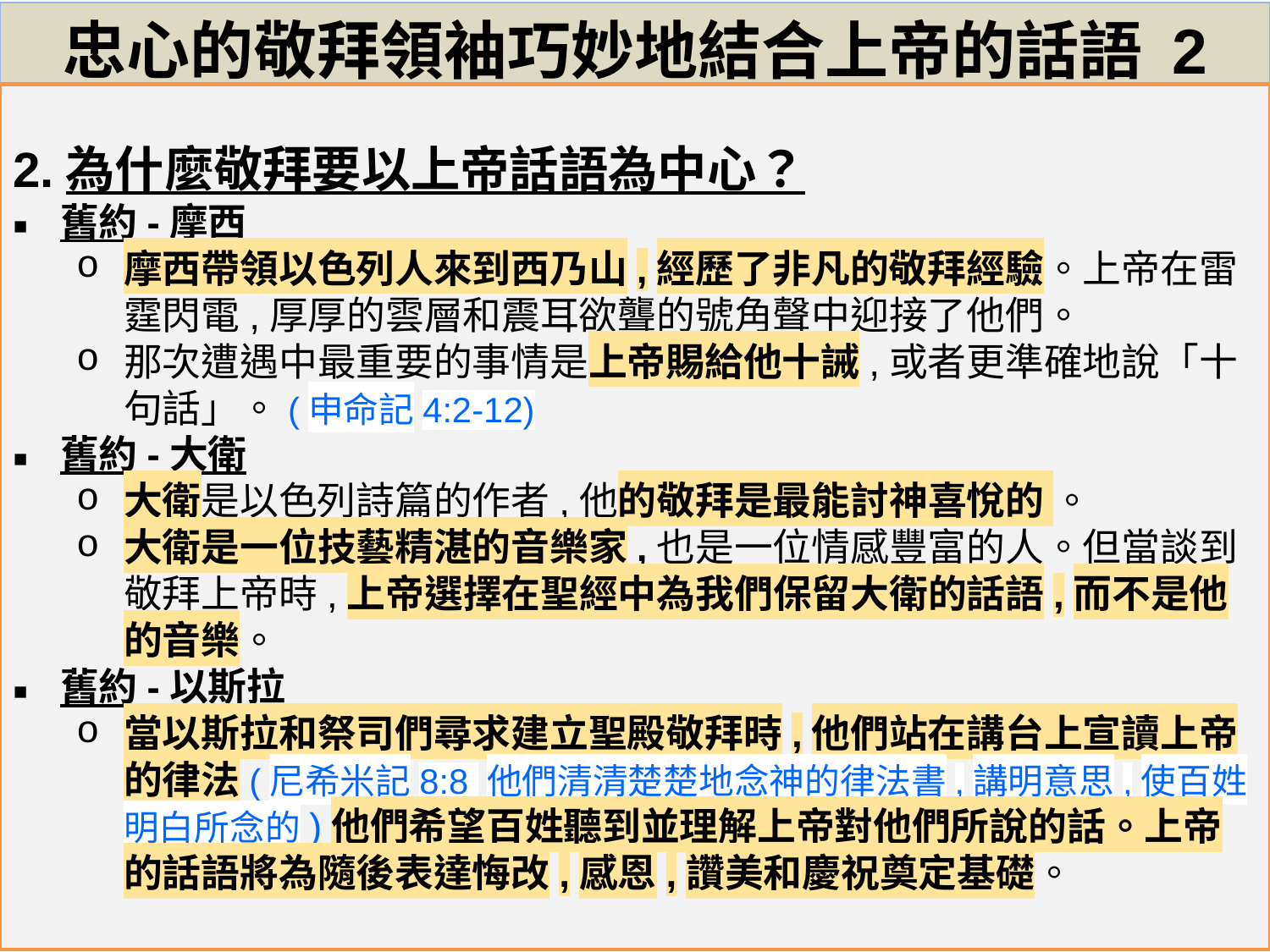

# 忠心的敬拜領袖巧妙地結合上帝的話語 2
2.為什麼敬拜要以上帝話語為中心？
舊約-摩西
摩西帶領以色列人來到西乃山,經歷了非凡的敬拜經驗。上帝在雷霆閃電,厚厚的雲層和震耳欲聾的號角聲中迎接了他們。
那次遭遇中最重要的事情是上帝賜給他十誡,或者更準確地說「十句話」。(申命記4:2-12)
舊約-大衛
大衛是以色列詩篇的作者,他的敬拜是最能討神喜悅的 。
大衛是一位技藝精湛的音樂家,也是一位情感豐富的人。但當談到敬拜上帝時,上帝選擇在聖經中為我們保留大衛的話語,而不是他的音樂。
舊約-以斯拉
當以斯拉和祭司們尋求建立聖殿敬拜時,他們站在講台上宣讀上帝的律法(尼希米記8:8 他們清清楚楚地念神的律法書,講明意思,使百姓明白所念的)他們希望百姓聽到並理解上帝對他們所說的話。上帝的話語將為隨後表達悔改,感恩,讚美和慶祝奠定基礎。